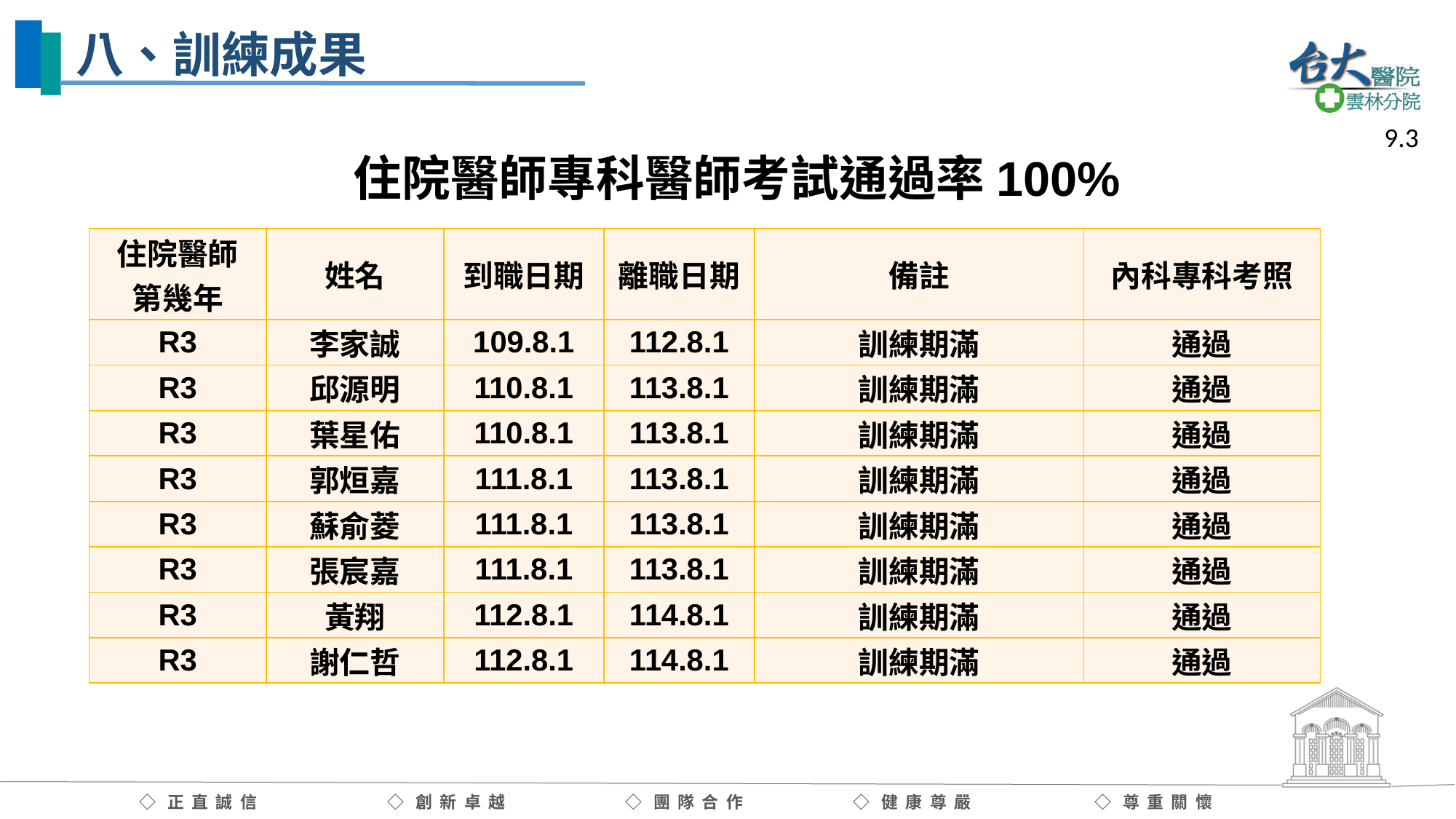

# 八、訓練成果
9.3
住院醫師專科醫師考試通過率100%
| 住院醫師 第幾年 | 姓名 | 到職日期 | 離職日期 | 備註 | 內科專科考照 |
| --- | --- | --- | --- | --- | --- |
| R3 | 李家誠 | 109.8.1 | 112.8.1 | 訓練期滿 | 通過 |
| R3 | 邱源明 | 110.8.1 | 113.8.1 | 訓練期滿 | 通過 |
| R3 | 葉星佑 | 110.8.1 | 113.8.1 | 訓練期滿 | 通過 |
| R3 | 郭烜嘉 | 111.8.1 | 113.8.1 | 訓練期滿 | 通過 |
| R3 | 蘇俞菱 | 111.8.1 | 113.8.1 | 訓練期滿 | 通過 |
| R3 | 張宸嘉 | 111.8.1 | 113.8.1 | 訓練期滿 | 通過 |
| R3 | 黃翔 | 112.8.1 | 114.8.1 | 訓練期滿 | 通過 |
| R3 | 謝仁哲 | 112.8.1 | 114.8.1 | 訓練期滿 | 通過 |